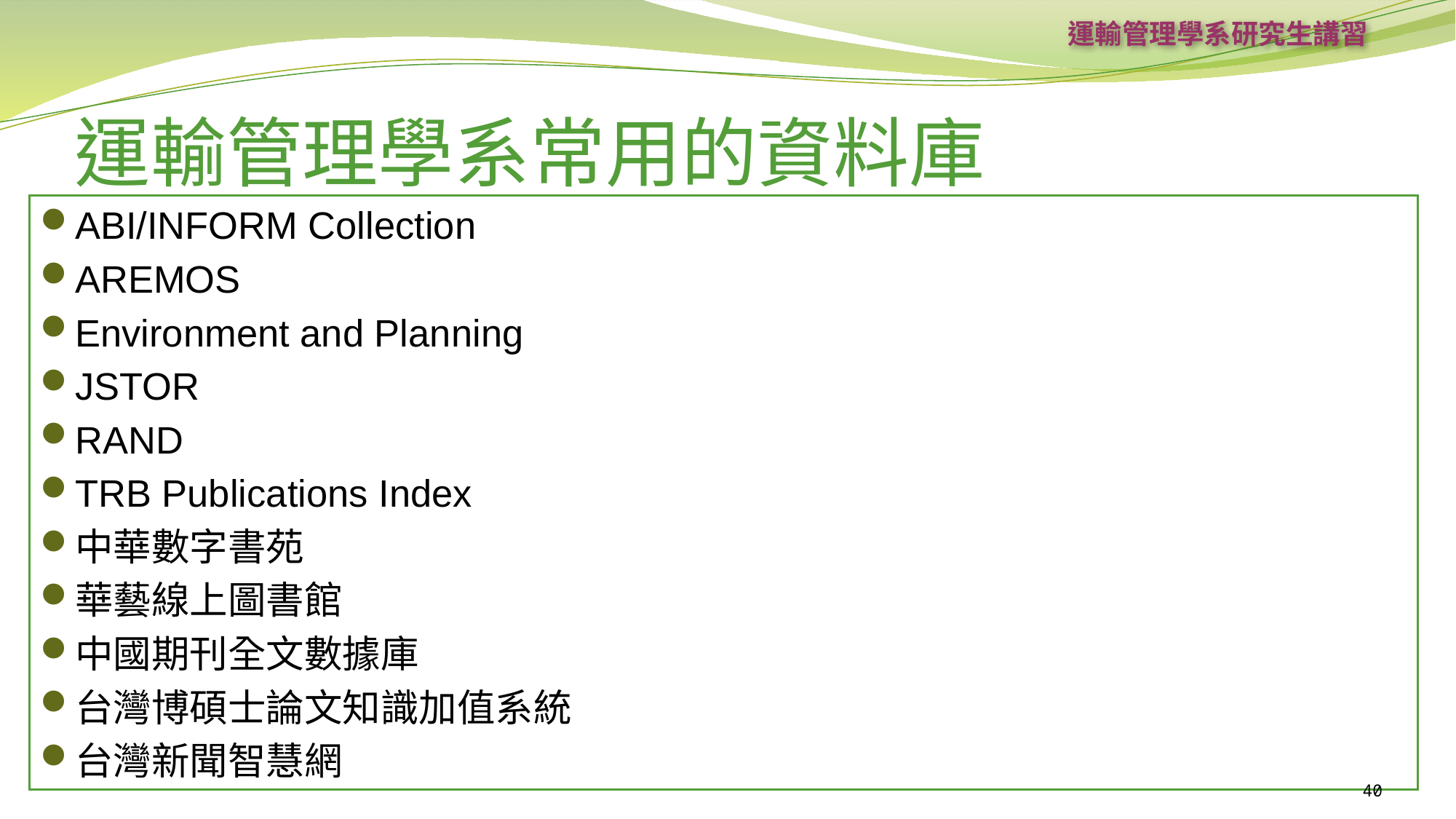

運輸管理學系研究生講習
# 運輸管理學系常用的資料庫
ABI/INFORM Collection
AREMOS
Environment and Planning
JSTOR
RAND
TRB Publications Index
中華數字書苑
華藝線上圖書館
中國期刊全文數據庫
台灣博碩士論文知識加值系統
台灣新聞智慧網

40